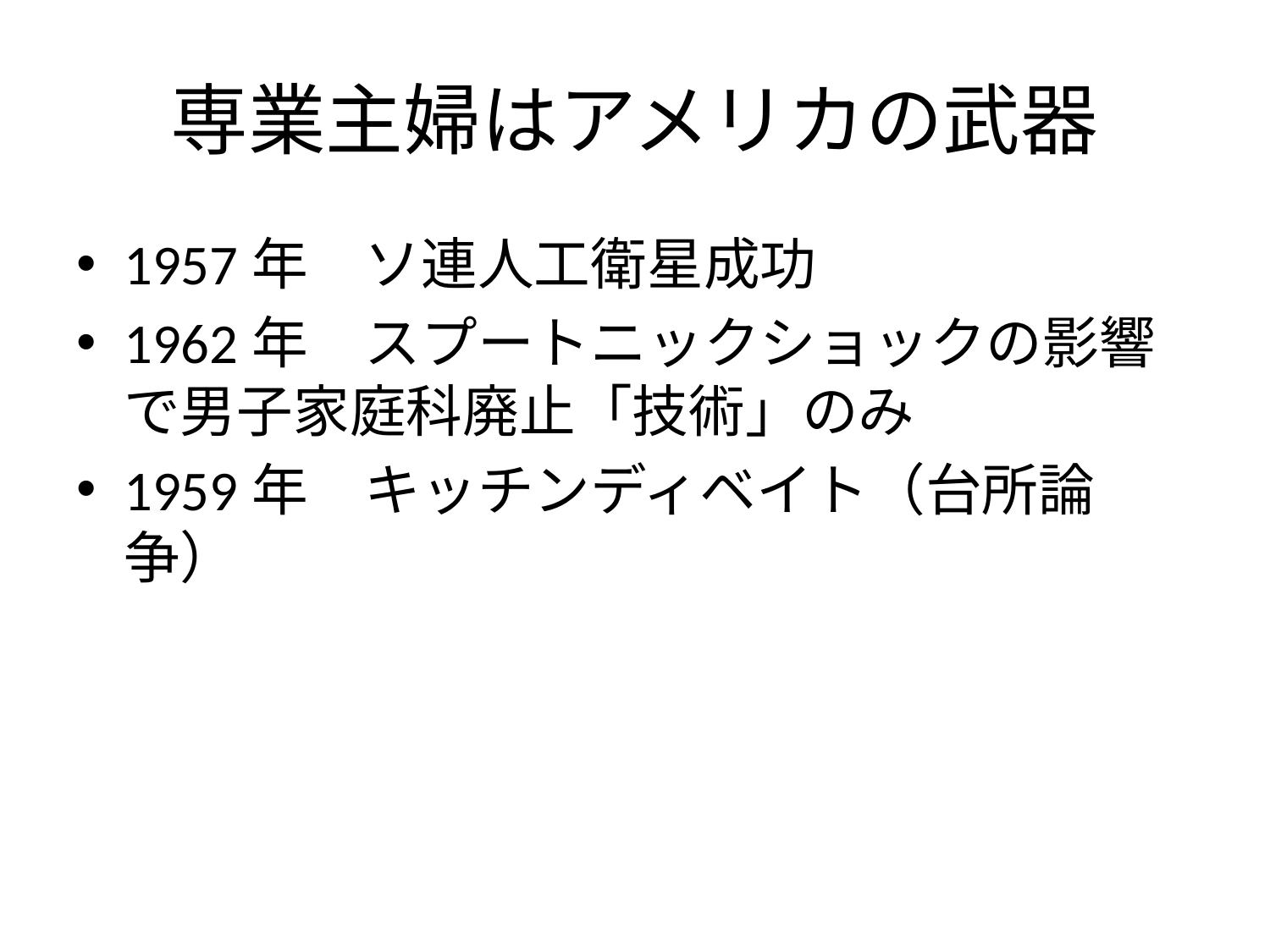

# 専業主婦はアメリカの武器
1957年　ソ連人工衛星成功
1962年　スプートニックショックの影響で男子家庭科廃止「技術」のみ
1959年　キッチンディベイト（台所論争）